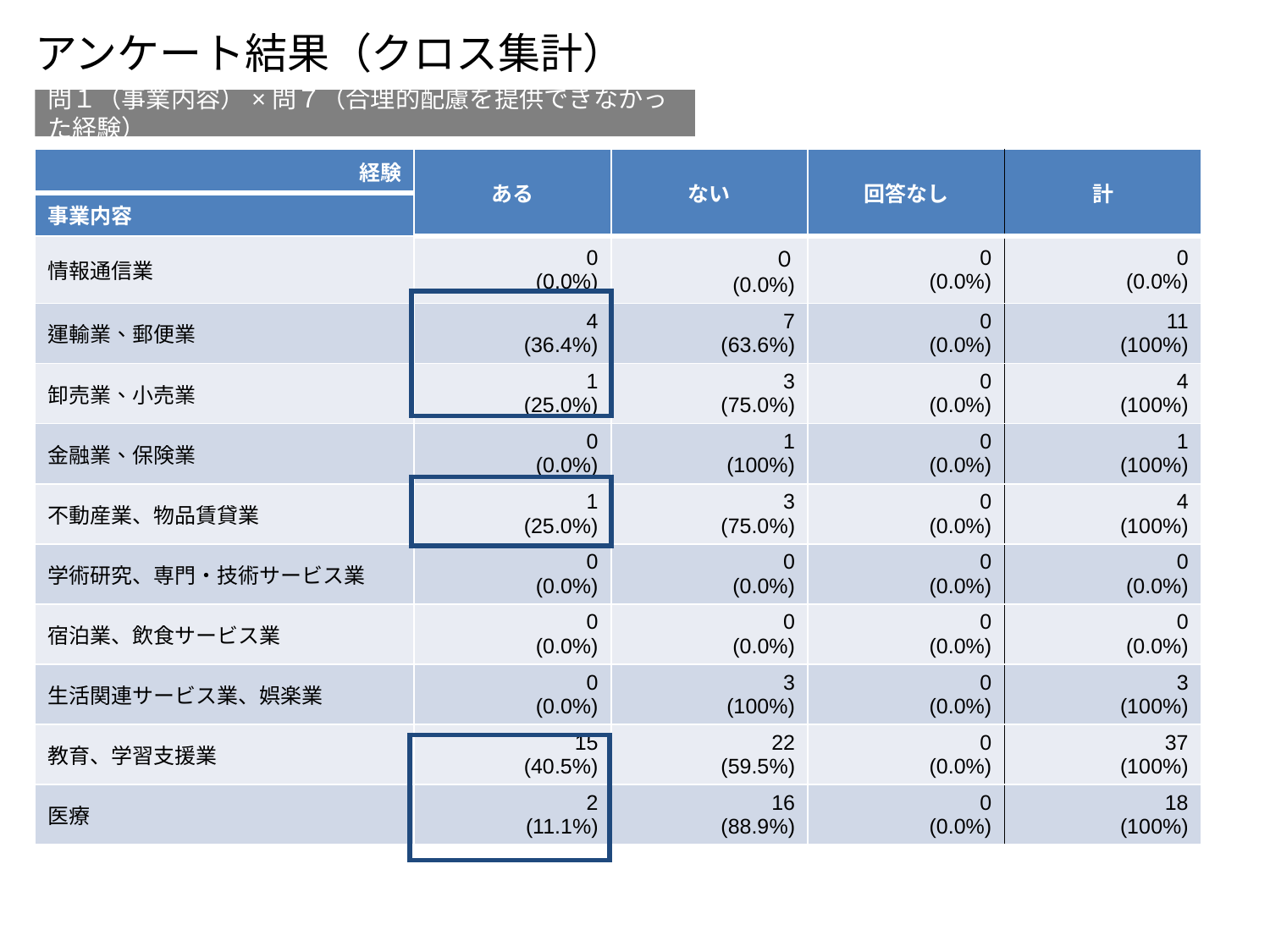

アンケート結果（クロス集計）

問１（事業内容）×問７（合理的配慮を提供できなかった経験）
| 経験 | ある | ない | 回答なし | 計 |
| --- | --- | --- | --- | --- |
| 事業内容 |  |  |  |  |
| 情報通信業 | 0 (0.0%) | ０ (0.0%) | 0 (0.0%) | 0 (0.0%) |
| 運輸業、郵便業 | 4 (36.4%) | 7 (63.6%) | 0 (0.0%) | 11 (100%) |
| 卸売業、小売業 | 1 (25.0%) | 3 (75.0%) | 0 (0.0%) | 4 (100%) |
| 金融業、保険業 | 0 (0.0%) | 1 (100%) | 0 (0.0%) | 1 (100%) |
| 不動産業、物品賃貸業 | 1 (25.0%) | 3 (75.0%) | 0 (0.0%) | 4 (100%) |
| 学術研究、専門・技術サービス業 | 0 (0.0%) | 0 (0.0%) | 0 (0.0%) | 0 (0.0%) |
| 宿泊業、飲食サービス業 | 0 (0.0%) | 0 (0.0%) | 0 (0.0%) | 0 (0.0%) |
| 生活関連サービス業、娯楽業 | 0 (0.0%) | 3 (100%) | 0 (0.0%) | 3 (100%) |
| 教育、学習支援業 | 15 (40.5%) | 22 (59.5%) | 0 (0.0%) | 37 (100%) |
| 医療 | 2 (11.1%) | 16 (88.9%) | 0 (0.0%) | 18 (100%) |
|  |
| --- |
|  |
| --- |
|  |
| --- |